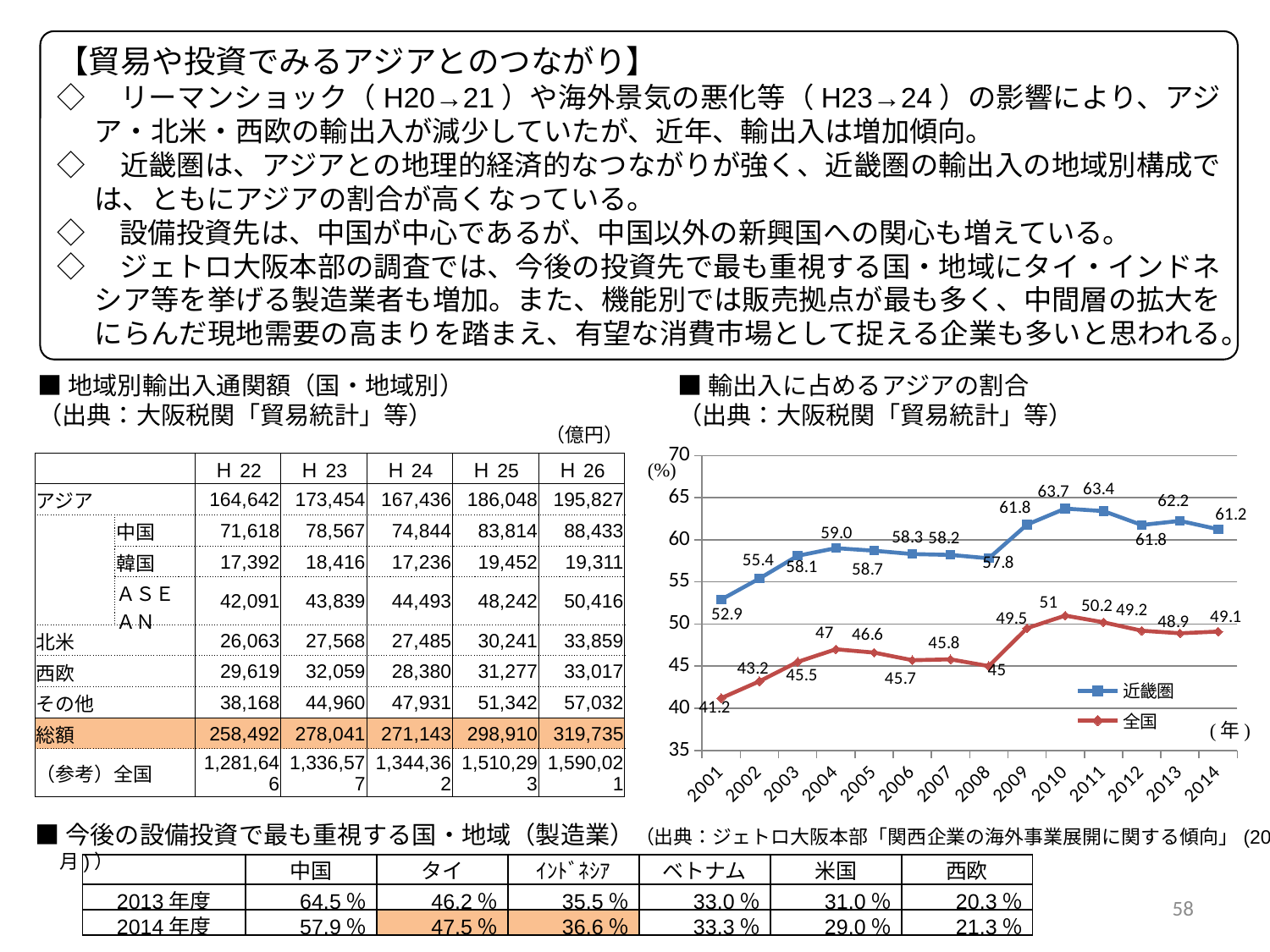

【貿易や投資でみるアジアとのつながり】
◇　リーマンショック（H20→21）や海外景気の悪化等（H23→24）の影響により、アジア・北米・西欧の輸出入が減少していたが、近年、輸出入は増加傾向。
◇　近畿圏は、アジアとの地理的経済的なつながりが強く、近畿圏の輸出入の地域別構成では、ともにアジアの割合が高くなっている。
◇　設備投資先は、中国が中心であるが、中国以外の新興国への関心も増えている。
◇　ジェトロ大阪本部の調査では、今後の投資先で最も重視する国・地域にタイ・インドネシア等を挙げる製造業者も増加。また、機能別では販売拠点が最も多く、中間層の拡大をにらんだ現地需要の高まりを踏まえ、有望な消費市場として捉える企業も多いと思われる。

■地域別輸出入通関額（国・地域別）
（出典：大阪税関「貿易統計」等）
■輸出入に占めるアジアの割合
（出典：大阪税関「貿易統計」等）
|  |  |  |  |  |  | （億円） |
| --- | --- | --- | --- | --- | --- | --- |
|  |  | Ｈ22 | Ｈ23 | Ｈ24 | Ｈ25 | Ｈ26 |
| アジア |  | 164,642 | 173,454 | 167,436 | 186,048 | 195,827 |
|  | 中国 | 71,618 | 78,567 | 74,844 | 83,814 | 88,433 |
|  | 韓国 | 17,392 | 18,416 | 17,236 | 19,452 | 19,311 |
|  | ＡＳＥＡＮ | 42,091 | 43,839 | 44,493 | 48,242 | 50,416 |
| 北米 |  | 26,063 | 27,568 | 27,485 | 30,241 | 33,859 |
| 西欧 |  | 29,619 | 32,059 | 28,380 | 31,277 | 33,017 |
| その他 |  | 38,168 | 44,960 | 47,931 | 51,342 | 57,032 |
| 総額 |  | 258,492 | 278,041 | 271,143 | 298,910 | 319,735 |
| （参考）全国 |  | 1,281,646 | 1,336,577 | 1,344,362 | 1,510,293 | 1,590,021 |

### Chart

| Category |  |  |
|---|---|---|
| 2001 | 52.9 | 41.2 |
| 2002 | 55.4 | 43.2 |
| 2003 | 58.1 | 45.5 |
| 2004 | 59.0 | 47.0 |
| 2005 | 58.7 | 46.6 |
| 2006 | 58.3 | 45.7 |
| 2007 | 58.2 | 45.8 |
| 2008 | 57.8 | 45.0 |
| 2009 | 61.8 | 49.5 |
| 2010 | 63.7 | 51.0 |
| 2011 | 63.4 | 50.2 |
| 2012 | 61.75199584809309 | 49.2 |
| 2013 | 62.24214646549129 | 48.9 |
| 2014 | 61.24669433435768 | 49.1 |
■今後の設備投資で最も重視する国・地域（製造業）（出典：ジェトロ大阪本部「関西企業の海外事業展開に関する傾向」(2015年4月)）
|  | 中国 | タイ | ｲﾝﾄﾞﾈｼｱ | ベトナム | 米国 | 西欧 |
| --- | --- | --- | --- | --- | --- | --- |
| 2013年度 | 64.5％ | 46.2％ | 35.5％ | 33.0％ | 31.0％ | 20.3％ |
| 2014年度 | 57.9％ | 47.5％ | 36.6％ | 33.3％ | 29.0％ | 21.3％ |
58